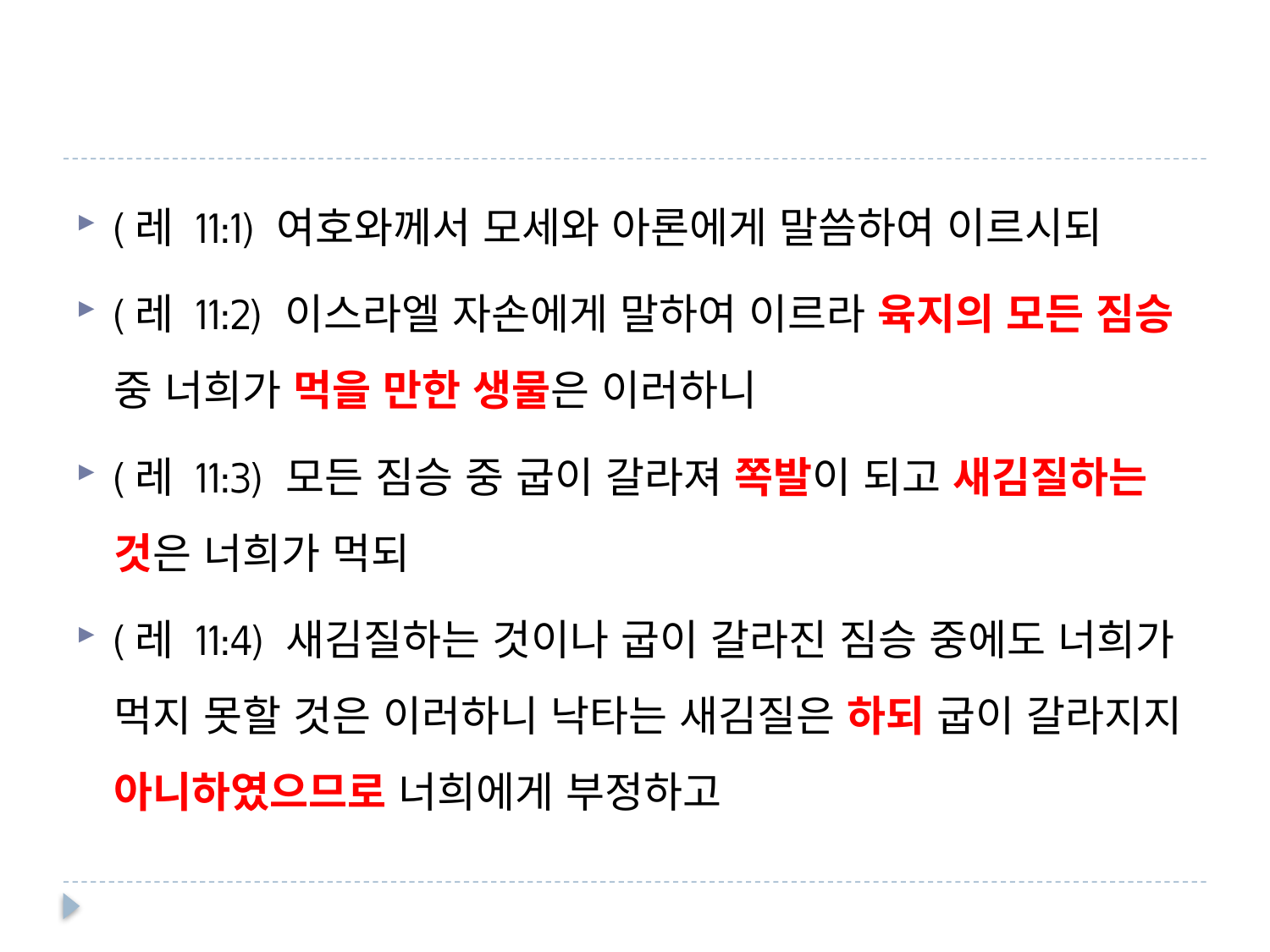

#
(레 11:1) 여호와께서 모세와 아론에게 말씀하여 이르시되
(레 11:2) 이스라엘 자손에게 말하여 이르라 육지의 모든 짐승 중 너희가 먹을 만한 생물은 이러하니
(레 11:3) 모든 짐승 중 굽이 갈라져 쪽발이 되고 새김질하는 것은 너희가 먹되
(레 11:4) 새김질하는 것이나 굽이 갈라진 짐승 중에도 너희가 먹지 못할 것은 이러하니 낙타는 새김질은 하되 굽이 갈라지지 아니하였으므로 너희에게 부정하고